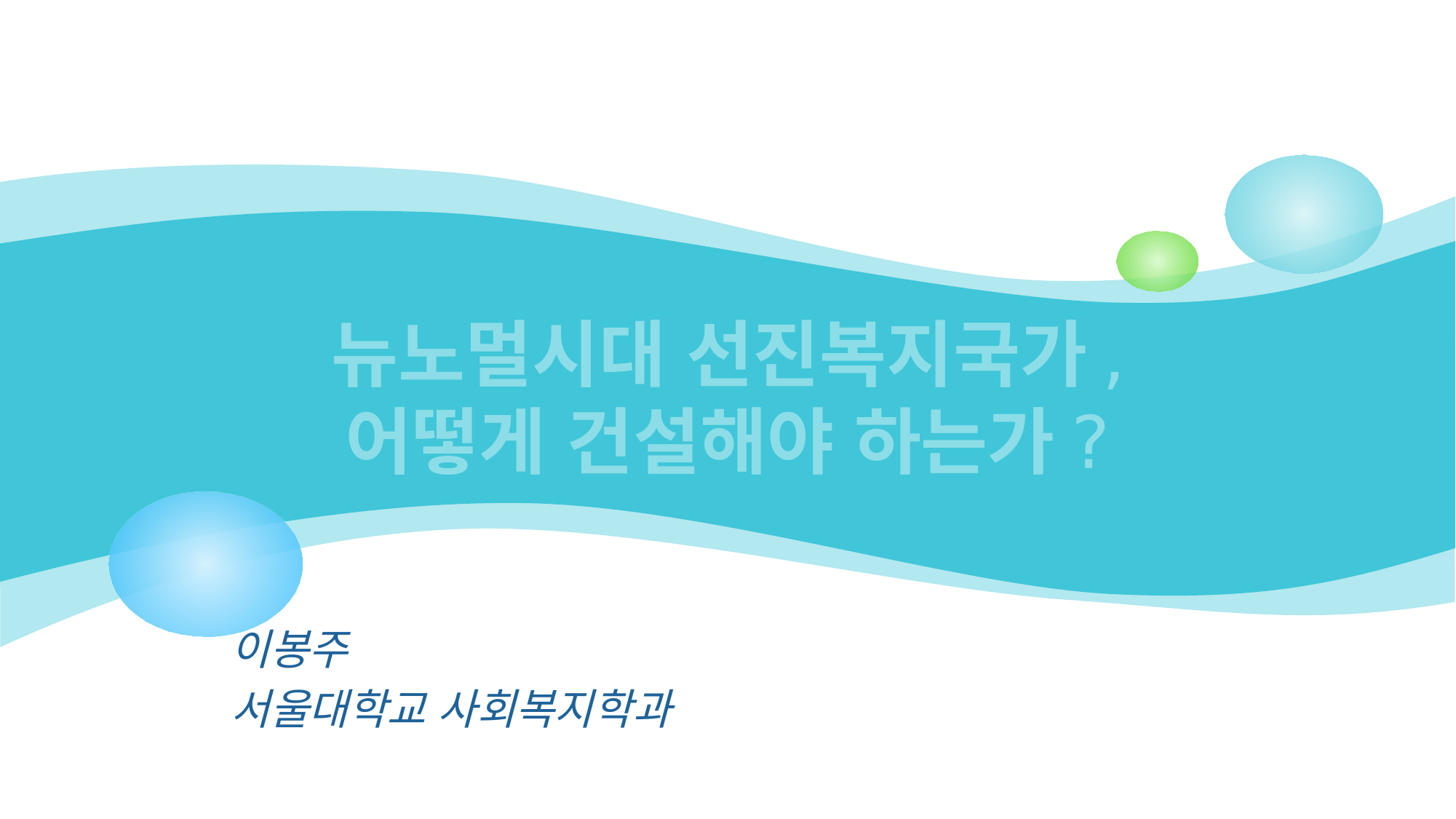

# 뉴노멀시대 선진복지국가, 어떻게 건설해야 하는가?
이봉주
서울대학교 사회복지학과